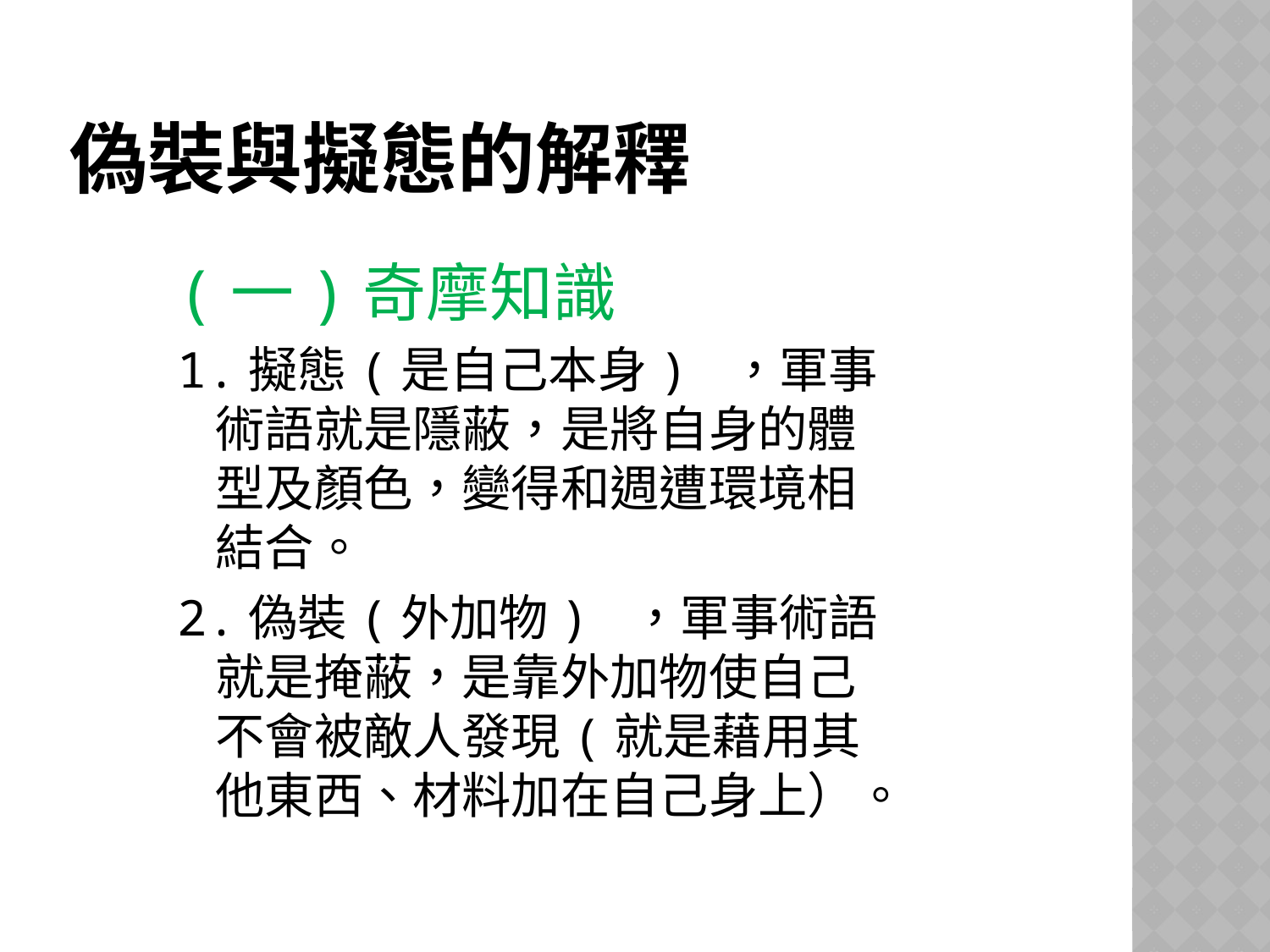

# 偽裝與擬態的解釋
(一)奇摩知識
1.擬態(是自己本身) ，軍事術語就是隱蔽，是將自身的體型及顏色，變得和週遭環境相結合。
2.偽裝(外加物) ，軍事術語就是掩蔽，是靠外加物使自己不會被敵人發現(就是藉用其他東西、材料加在自己身上）。